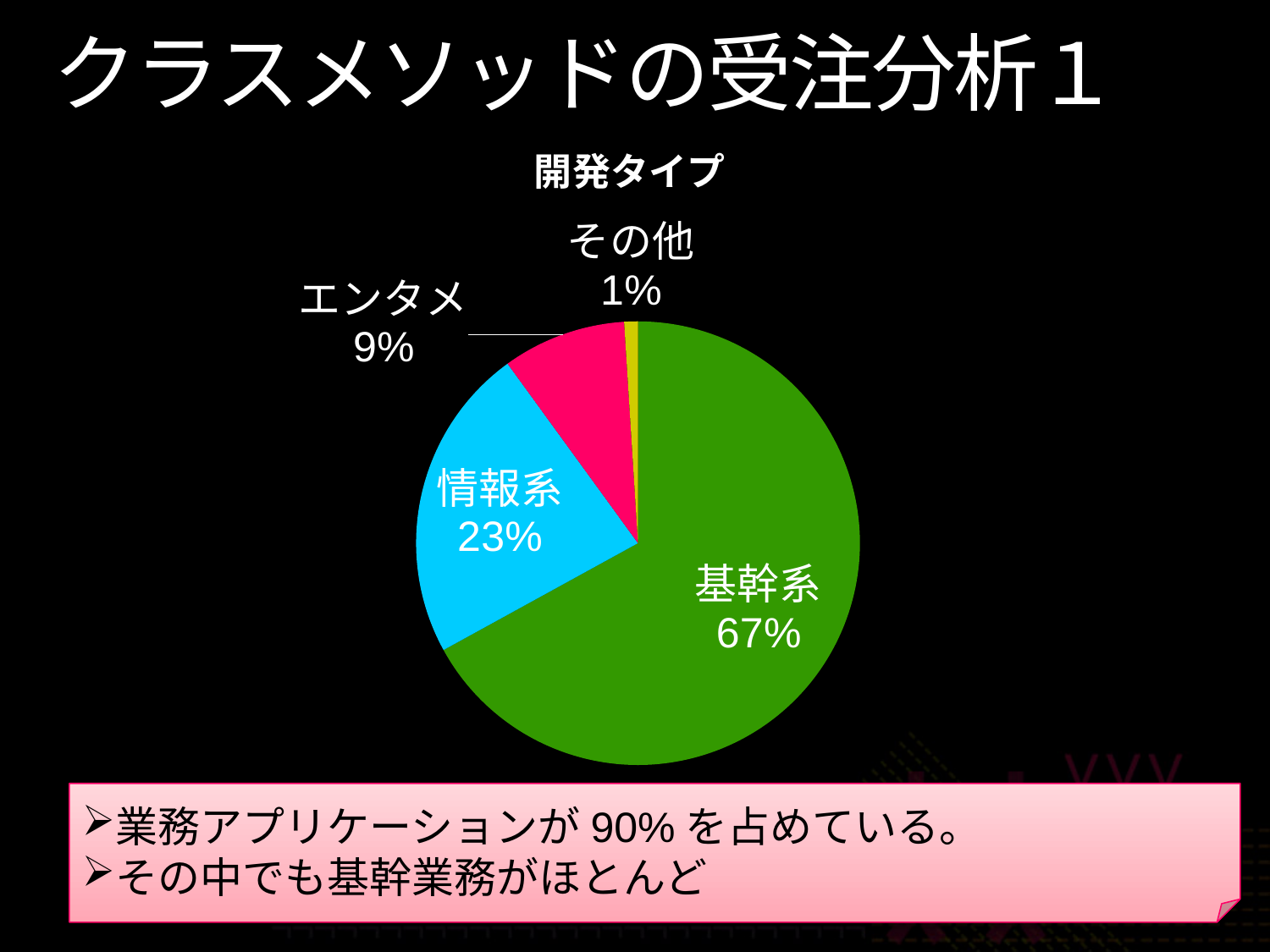

# クラスメソッドの受注分析１

### Chart:

| Category | 開発タイプ |
|---|---|
| 基幹系 | 67.0 |
| 情報系 | 23.0 |
| エンタメ | 9.0 |
| その他 | 1.0 |
業務アプリケーションが90%を占めている。
その中でも基幹業務がほとんど